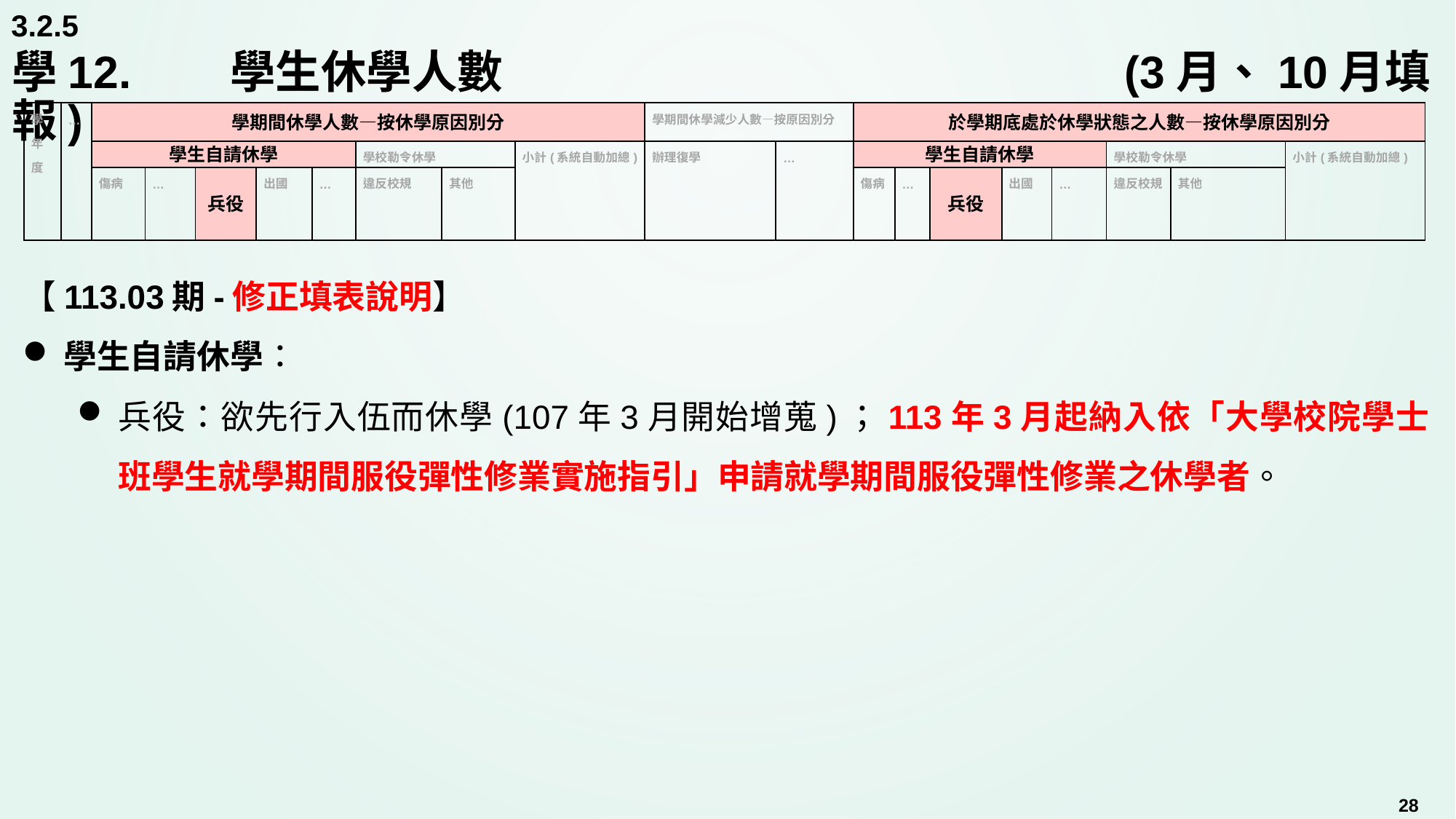

3.2.5
# 學12.	學生休學人數	   			          		 (3月、10月填報)
| 學年度 | … | 學期間休學人數—按休學原因別分 |  |  |  |  |  |  |  | 學期間休學減少人數—按原因別分 |  | 於學期底處於休學狀態之人數—按休學原因別分 |  |  |  |  |  |  |  |
| --- | --- | --- | --- | --- | --- | --- | --- | --- | --- | --- | --- | --- | --- | --- | --- | --- | --- | --- | --- |
|  |  | 學生自請休學 |  |  |  |  | 學校勒令休學 |  | 小計(系統自動加總) | 辦理復學 | … | 學生自請休學 |  |  |  |  | 學校勒令休學 |  | 小計(系統自動加總) |
|  |  | 傷病 | … | 兵役 | 出國 | … | 違反校規 | 其他 |  |  |  | 傷病 | … | 兵役 | 出國 | … | 違反校規 | 其他 |  |
【113.03期-修正填表說明】
學生自請休學：
兵役：欲先行入伍而休學(107年3月開始增蒐)；113年3月起納入依「大學校院學士班學生就學期間服役彈性修業實施指引」申請就學期間服役彈性修業之休學者。